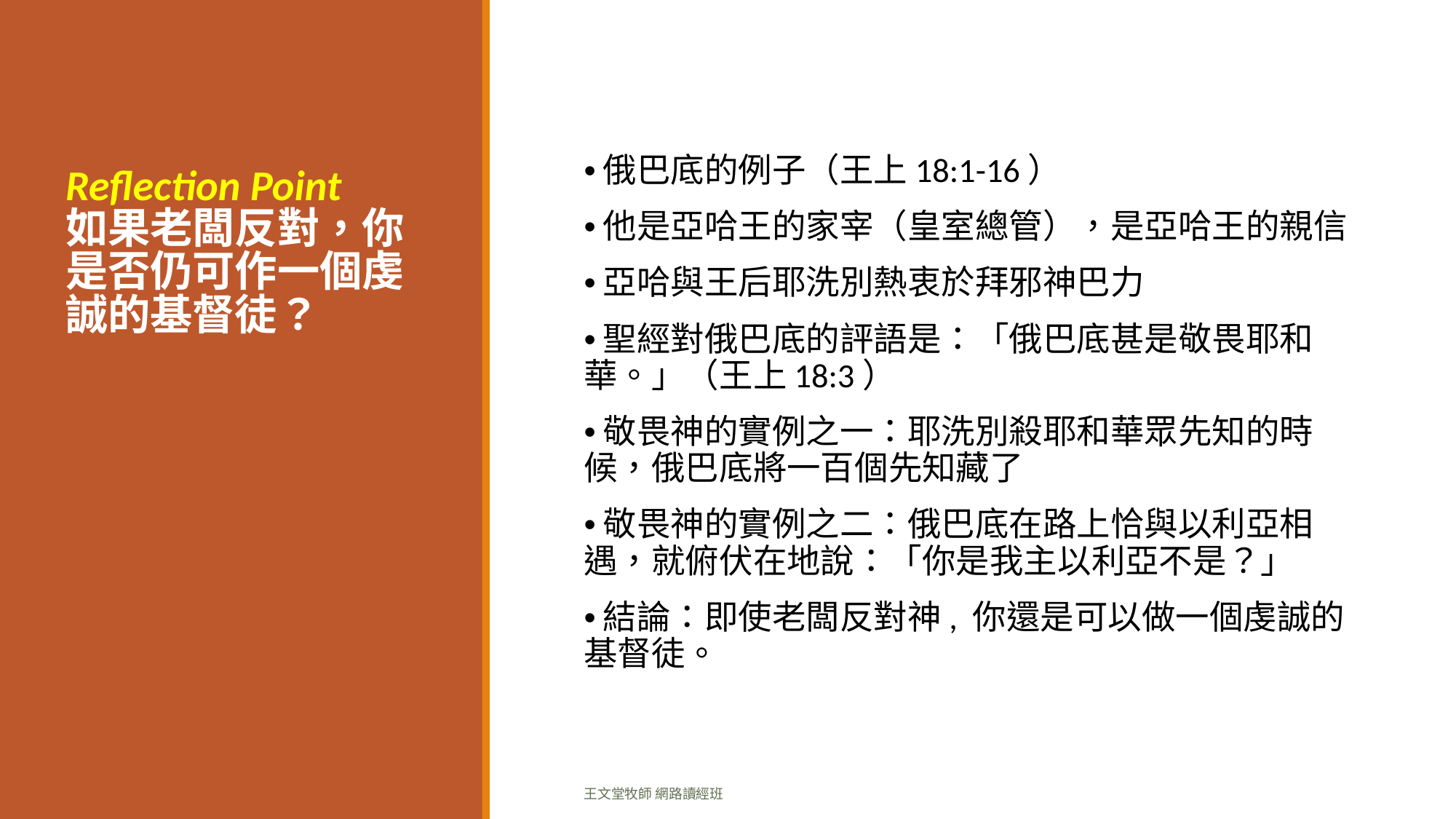

# Reflection Point 如果老闆反對，你是否仍可作一個虔誠的基督徒？

•俄巴底的例子（王上18:1-16）
•他是亞哈王的家宰（皇室總管），是亞哈王的親信
•亞哈與王后耶洗別熱衷於拜邪神巴力
•聖經對俄巴底的評語是：「俄巴底甚是敬畏耶和華。」（王上18:3）
•敬畏神的實例之一：耶洗別殺耶和華眾先知的時候，俄巴底將一百個先知藏了
•敬畏神的實例之二：俄巴底在路上恰與以利亞相遇，就俯伏在地說：「你是我主以利亞不是？」
•結論：即使老闆反對神, 你還是可以做一個虔誠的基督徒。

王文堂牧師 網路讀經班